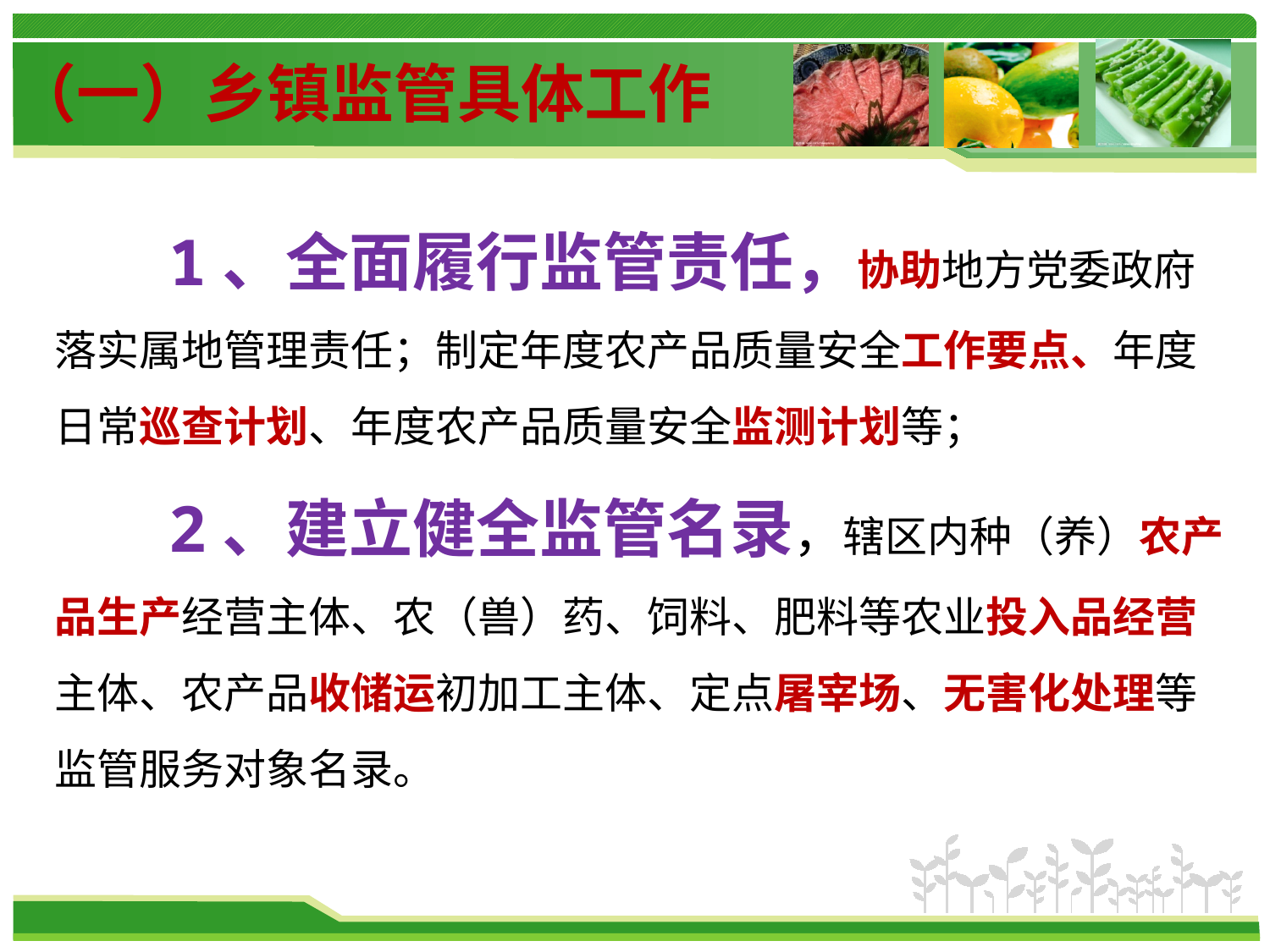

（一）乡镇监管具体工作
   1、全面履行监管责任，协助地方党委政府落实属地管理责任；制定年度农产品质量安全工作要点、年度日常巡查计划、年度农产品质量安全监测计划等；
   2、建立健全监管名录，辖区内种（养）农产品生产经营主体、农（兽）药、饲料、肥料等农业投入品经营主体、农产品收储运初加工主体、定点屠宰场、无害化处理等监管服务对象名录。